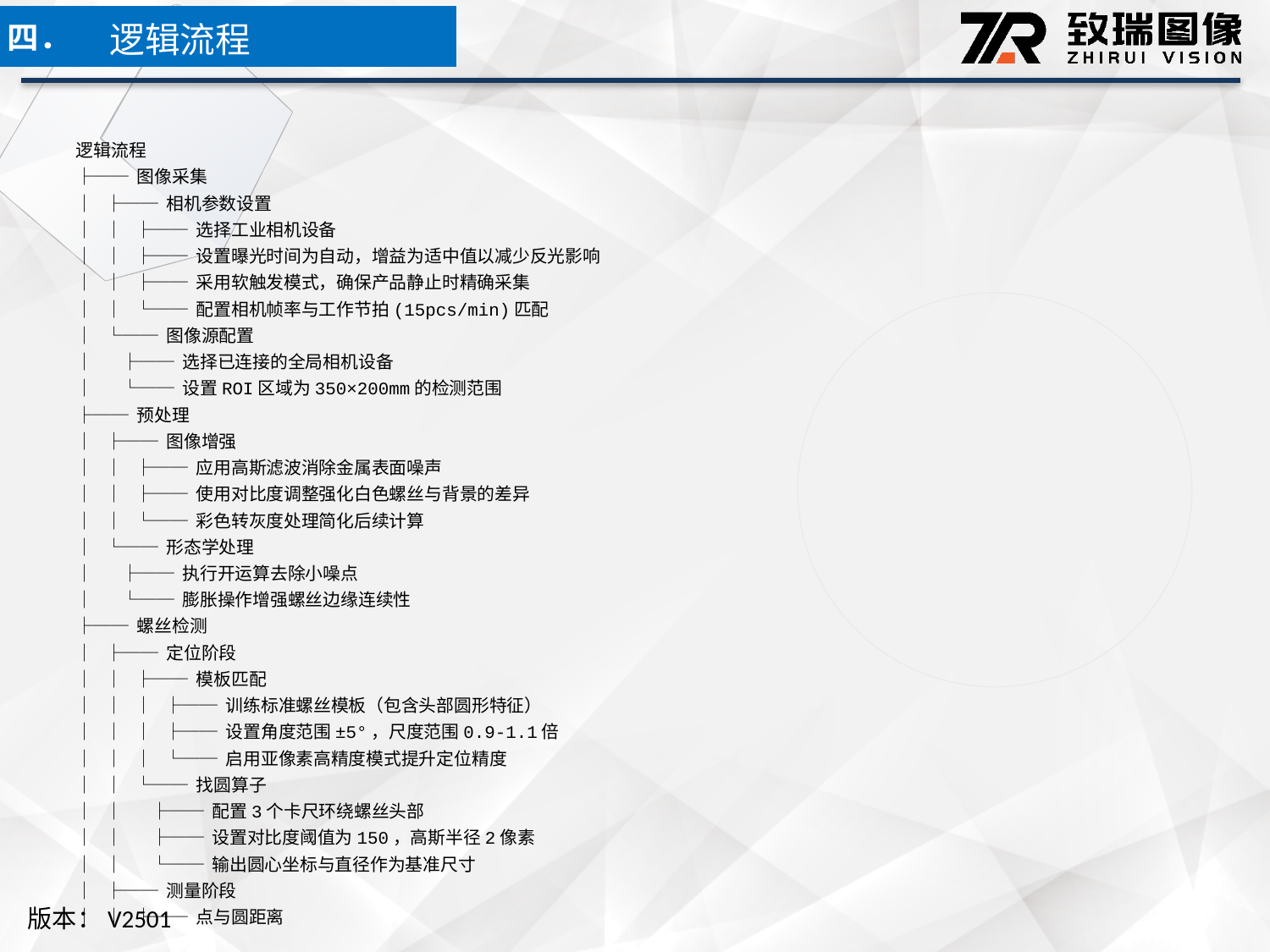

逻辑流程
四．

逻辑流程
├── 图像采集
│   ├── 相机参数设置
│   │   ├── 选择工业相机设备
│   │   ├── 设置曝光时间为自动，增益为适中值以减少反光影响
│   │   ├── 采用软触发模式，确保产品静止时精确采集
│   │   └── 配置相机帧率与工作节拍(15pcs/min)匹配
│   └── 图像源配置
│       ├── 选择已连接的全局相机设备
│       └── 设置ROI区域为350×200mm的检测范围
├── 预处理
│   ├── 图像增强
│   │   ├── 应用高斯滤波消除金属表面噪声
│   │   ├── 使用对比度调整强化白色螺丝与背景的差异
│   │   └── 彩色转灰度处理简化后续计算
│   └── 形态学处理
│       ├── 执行开运算去除小噪点
│       └── 膨胀操作增强螺丝边缘连续性
├── 螺丝检测
│   ├── 定位阶段
│   │   ├── 模板匹配
│   │   │   ├── 训练标准螺丝模板（包含头部圆形特征）
│   │   │   ├── 设置角度范围±5°，尺度范围0.9-1.1倍
│   │   │   └── 启用亚像素高精度模式提升定位精度
│   │   └── 找圆算子
│   │       ├── 配置3个卡尺环绕螺丝头部
│   │       ├── 设置对比度阈值为150，高斯半径2像素
│   │       └── 输出圆心坐标与直径作为基准尺寸
│   ├── 测量阶段
│   │   ├── 点与圆距离